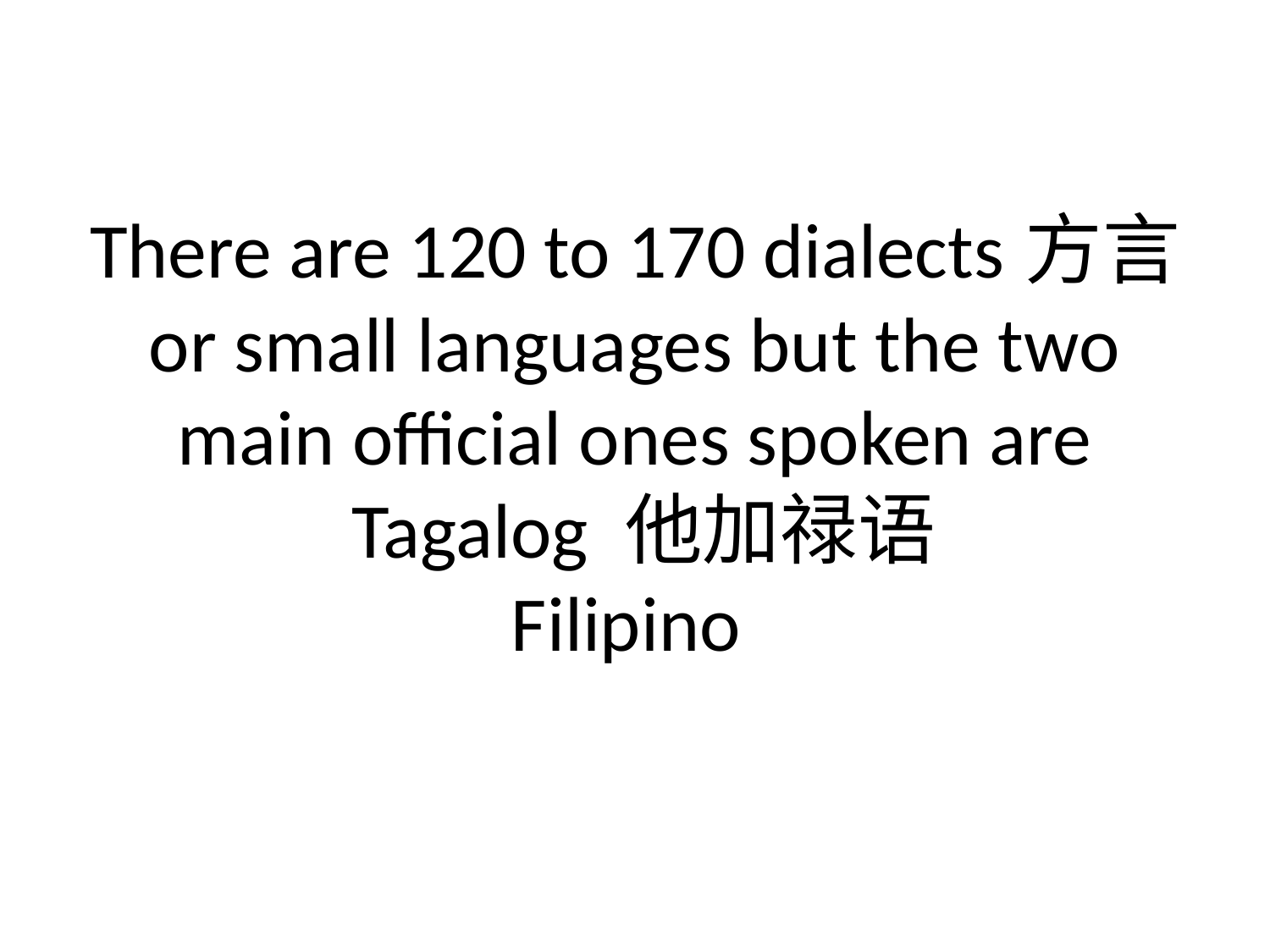

# There are 120 to 170 dialects方言 or small languages but the two main official ones spoken are Tagalog 他加禄语 Filipino